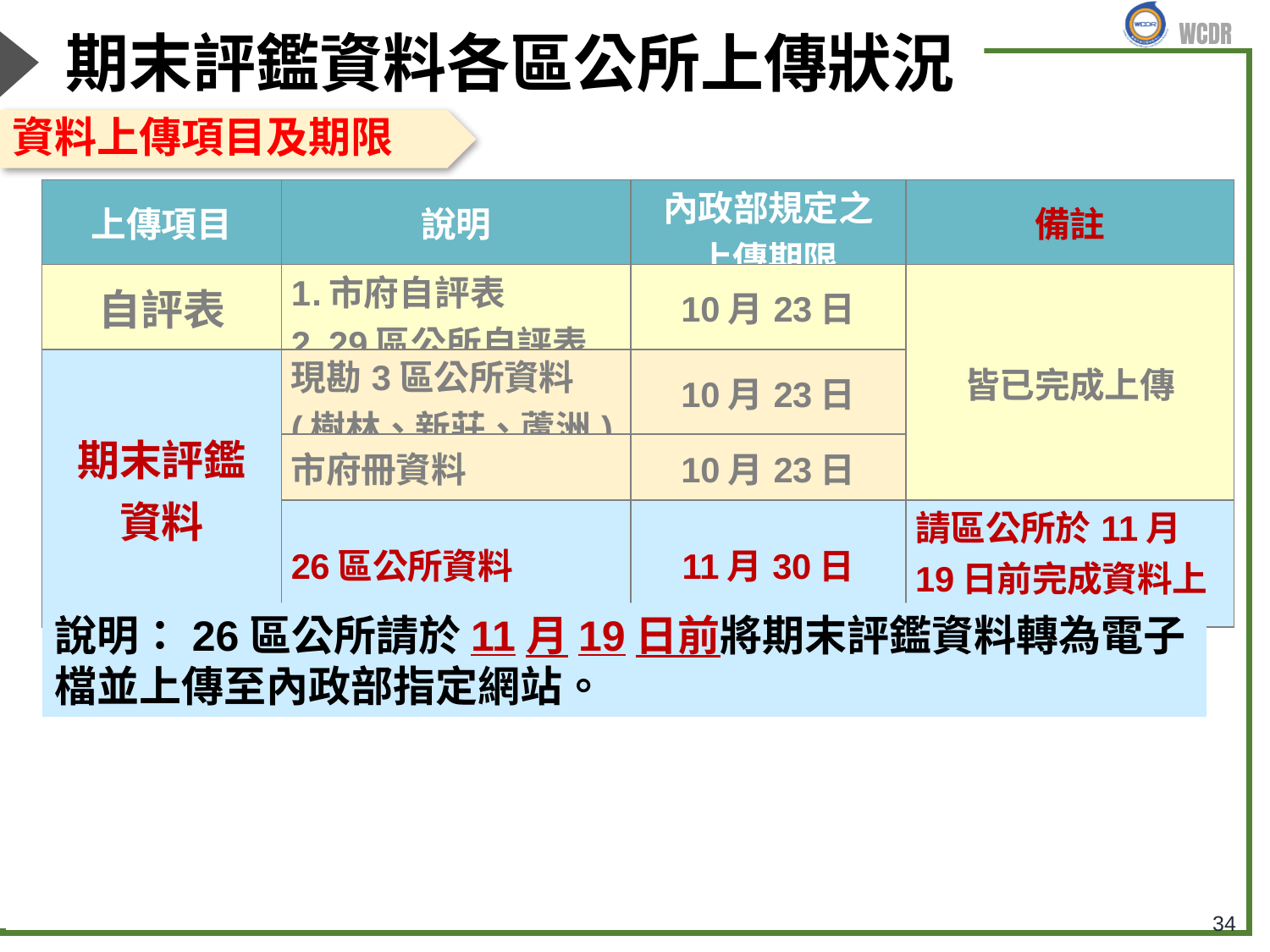

# 期末評鑑資料各區公所上傳狀況
資料上傳項目及期限
| 上傳項目 | 說明 | 內政部規定之 上傳期限 | 備註 |
| --- | --- | --- | --- |
| 自評表 | 市府自評表 29區公所自評表 | 10月23日 | 皆已完成上傳 |
| 期末評鑑 資料 | 現勘3區公所資料 (樹林、新莊、蘆洲) | 10月23日 |  |
|  | 市府冊資料 | 10月23日 |  |
|  | 26區公所資料 | 11月30日 | 請區公所於11月19日前完成資料上傳 |
說明：26區公所請於11月19日前將期末評鑑資料轉為電子檔並上傳至內政部指定網站。
34